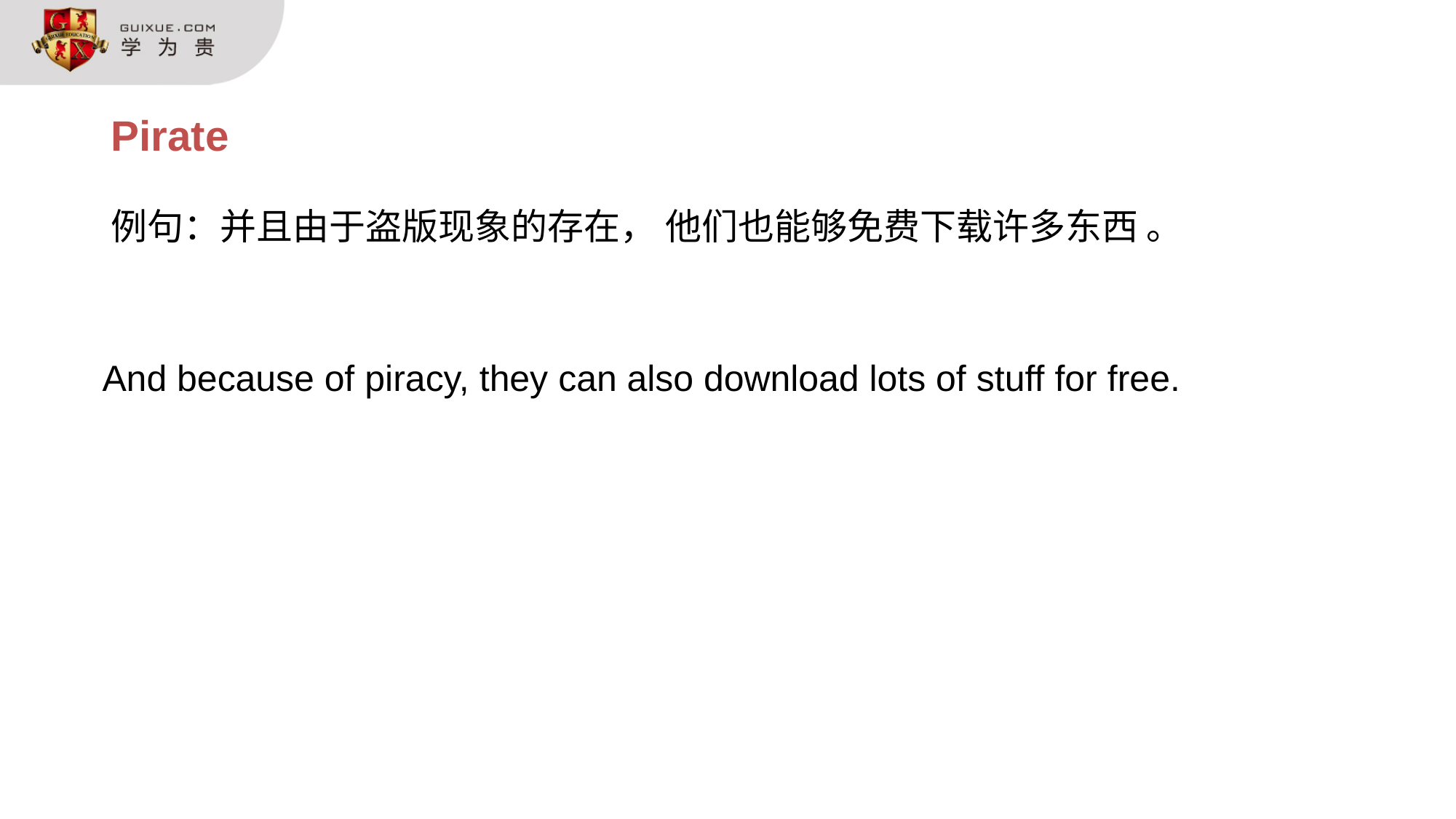

Pirate

例句：并且由于盗版现象的存在， 他们也能够免费下载许多东西 。
And because of piracy, they can also download lots of stuff for free.